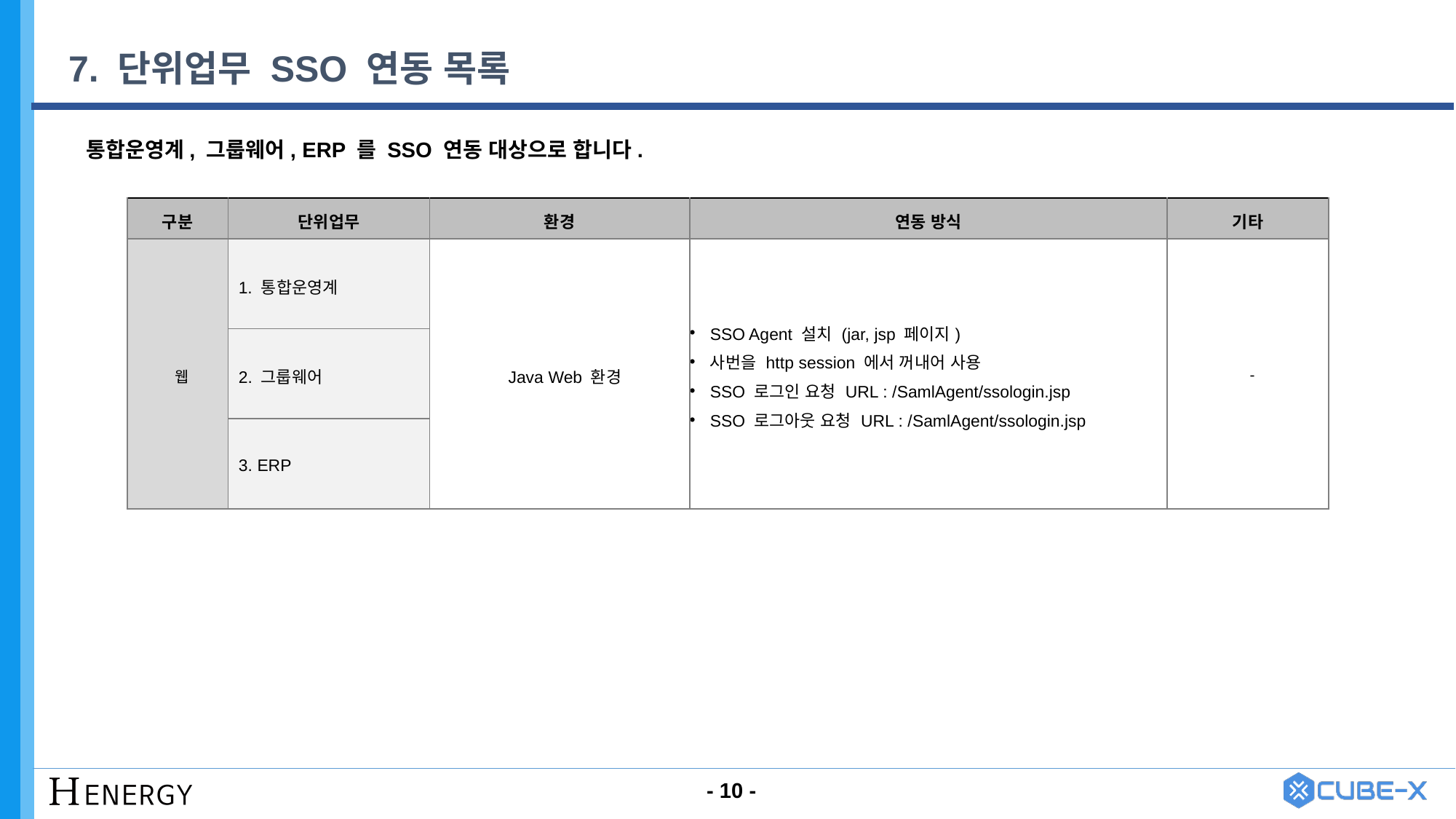

# 7. 단위업무 SSO 연동 목록
통합운영계, 그룹웨어, ERP 를 SSO 연동 대상으로 합니다.
| 구분 | 단위업무 | 환경 | 연동 방식 | 기타 |
| --- | --- | --- | --- | --- |
| 웹 | 통합운영계 | Java Web 환경 | SSO Agent 설치 (jar, jsp 페이지) 사번을 http session 에서 꺼내어 사용 SSO 로그인 요청 URL : /SamlAgent/ssologin.jsp SSO 로그아웃 요청 URL : /SamlAgent/ssologin.jsp | - |
|  | 2. 그룹웨어 |  |  |  |
|  | 3. ERP |  |  |  |
- 10 -